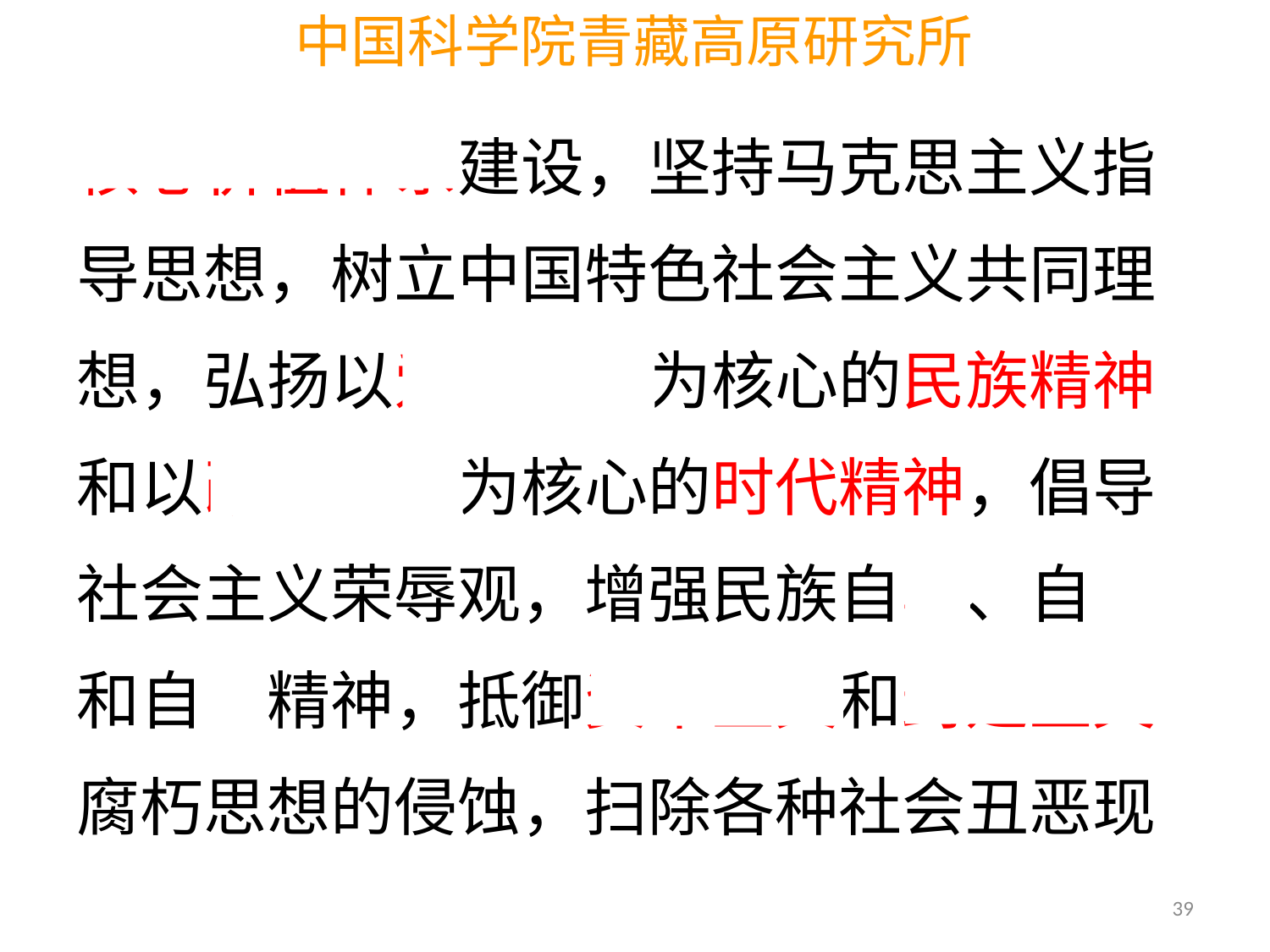

# 核心价值体系建设，坚持马克思主义指导思想，树立中国特色社会主义共同理想，弘扬以爱国主义为核心的民族精神和以改革创新为核心的时代精神，倡导社会主义荣辱观，增强民族自尊、自信和自强精神，抵御资本主义和封建主义腐朽思想的侵蚀，扫除各种社会丑恶现

39